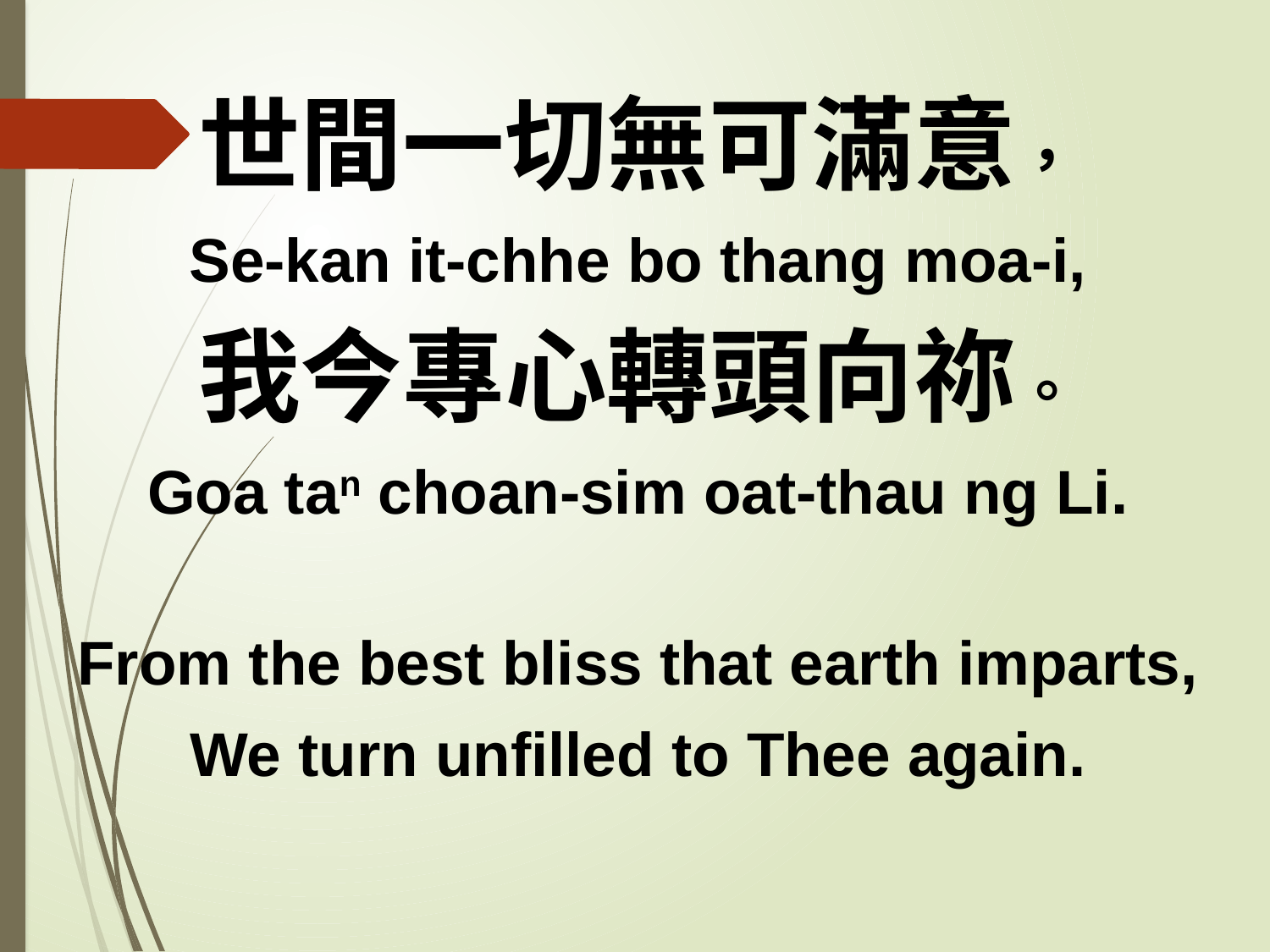

世間一切無可滿意，
Se-kan it-chhe bo thang moa-i,
我今專心轉頭向祢。
Goa tan choan-sim oat-thau ng Li.

From the best bliss that earth imparts,
We turn unfilled to Thee again.